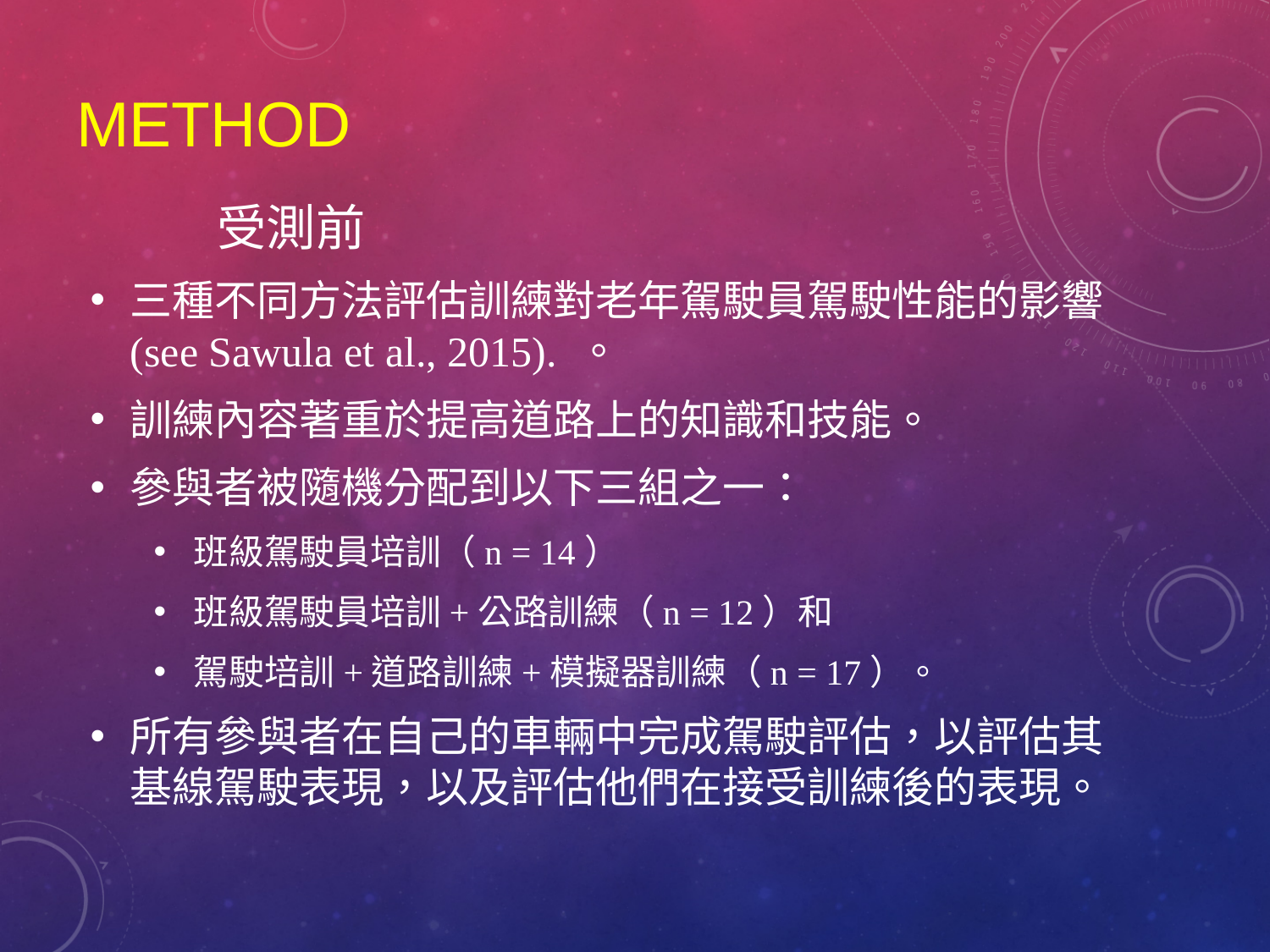

# Method
	受測前
三種不同方法評估訓練對老年駕駛員駕駛性能的影響(see Sawula et al., 2015). 。
訓練內容著重於提高道路上的知識和技能。
參與者被隨機分配到以下三組之一：
班級駕駛員培訓（n = 14）
班級駕駛員培訓+公路訓練（n = 12）和
駕駛培訓+道路訓練+模擬器訓練（n = 17）。
所有參與者在自己的車輛中完成駕駛評估，以評估其基線駕駛表現，以及評估他們在接受訓練後的表現。